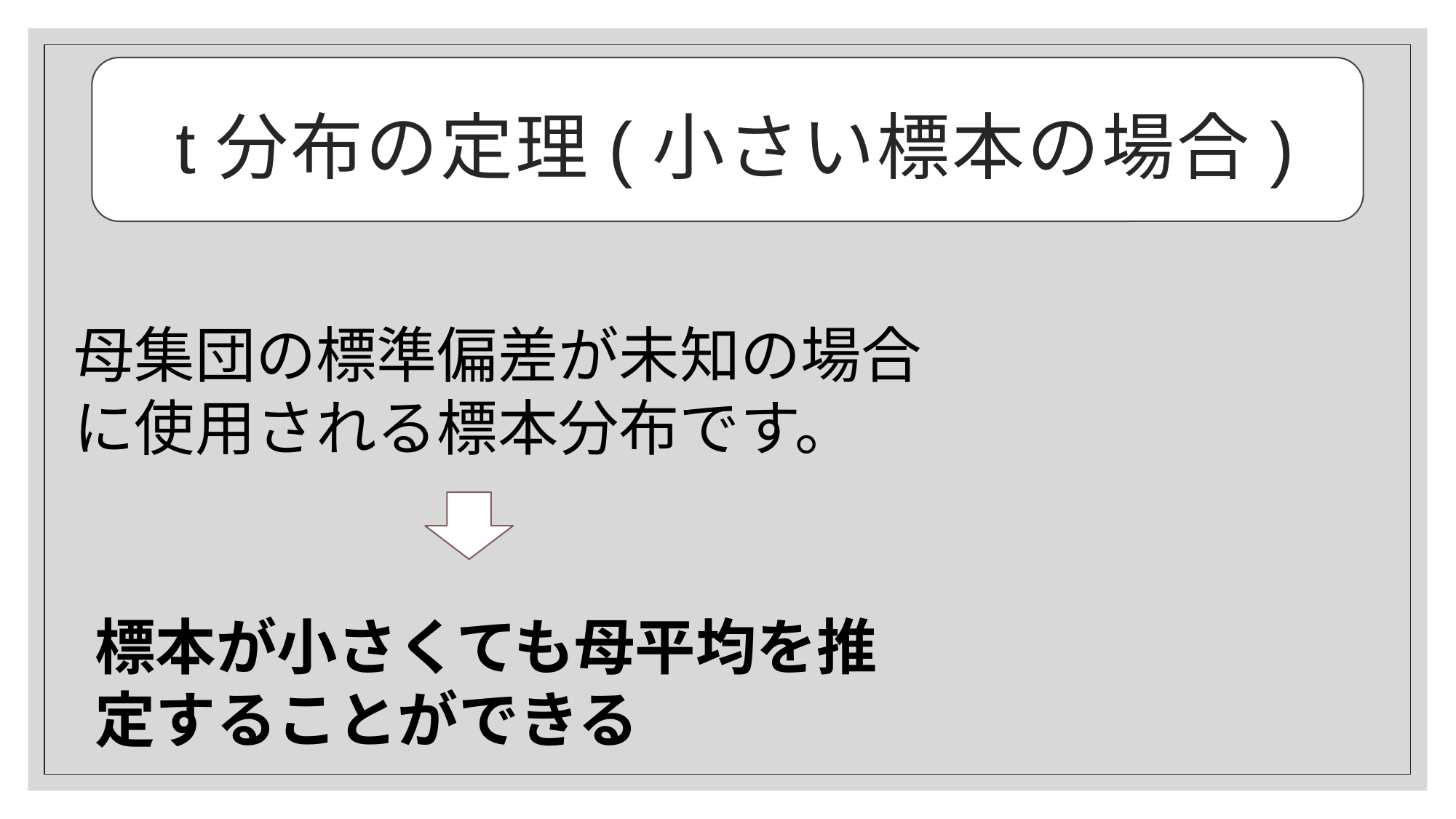

# t分布の定理(小さい標本の場合)
母集団の標準偏差が未知の場合に使用される標本分布です。

標本が小さくても母平均を推定することができる